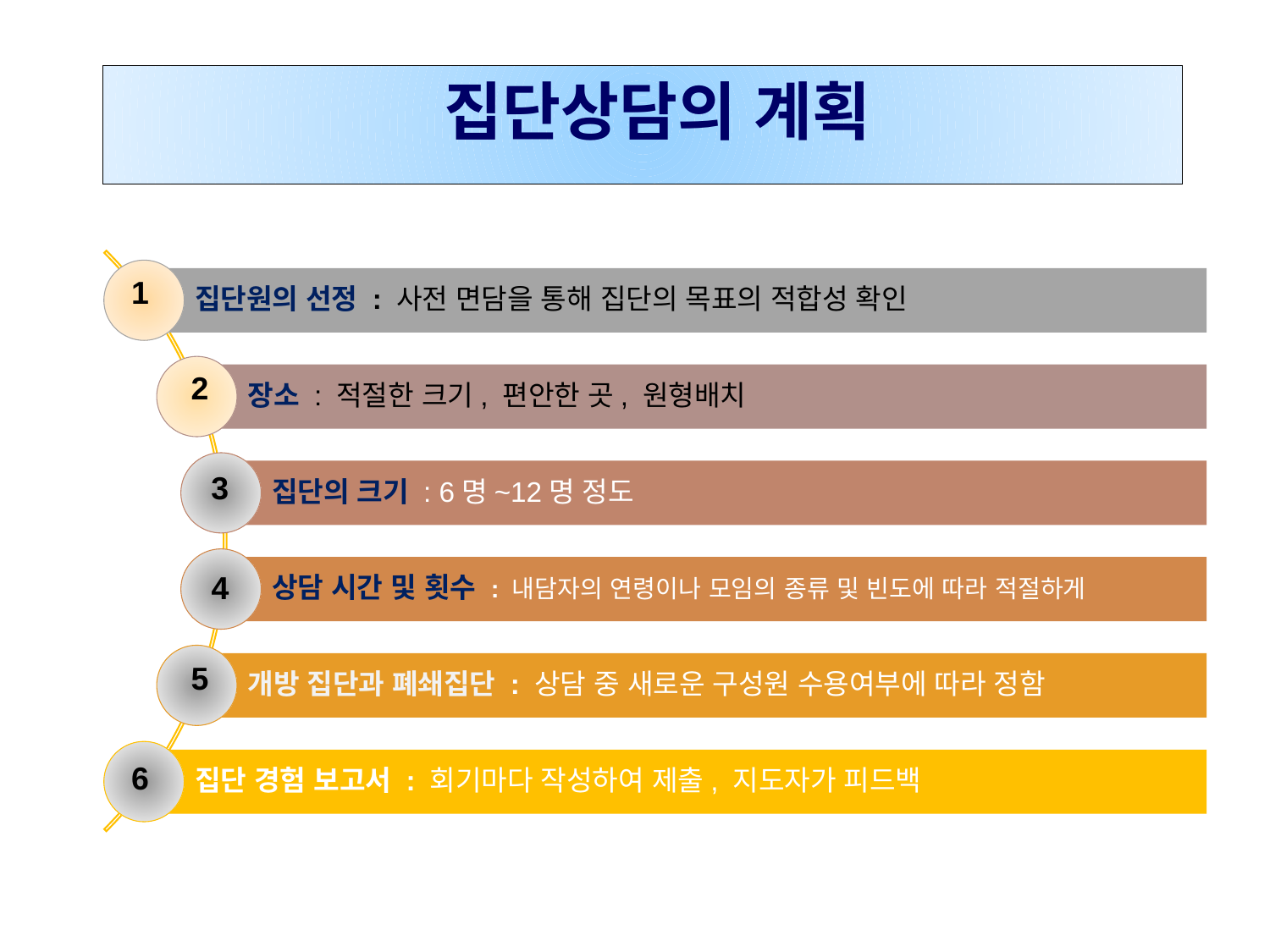

집단상담의 계획
집단원의 선정 : 사전 면담을 통해 집단의 목표의 적합성 확인
장소 : 적절한 크기, 편안한 곳, 원형배치
집단의 크기 : 6명~12명 정도
상담 시간 및 횟수 : 내담자의 연령이나 모임의 종류 및 빈도에 따라 적절하게
개방 집단과 폐쇄집단 : 상담 중 새로운 구성원 수용여부에 따라 정함
집단 경험 보고서 : 회기마다 작성하여 제출, 지도자가 피드백
1

2
3
4
5
6